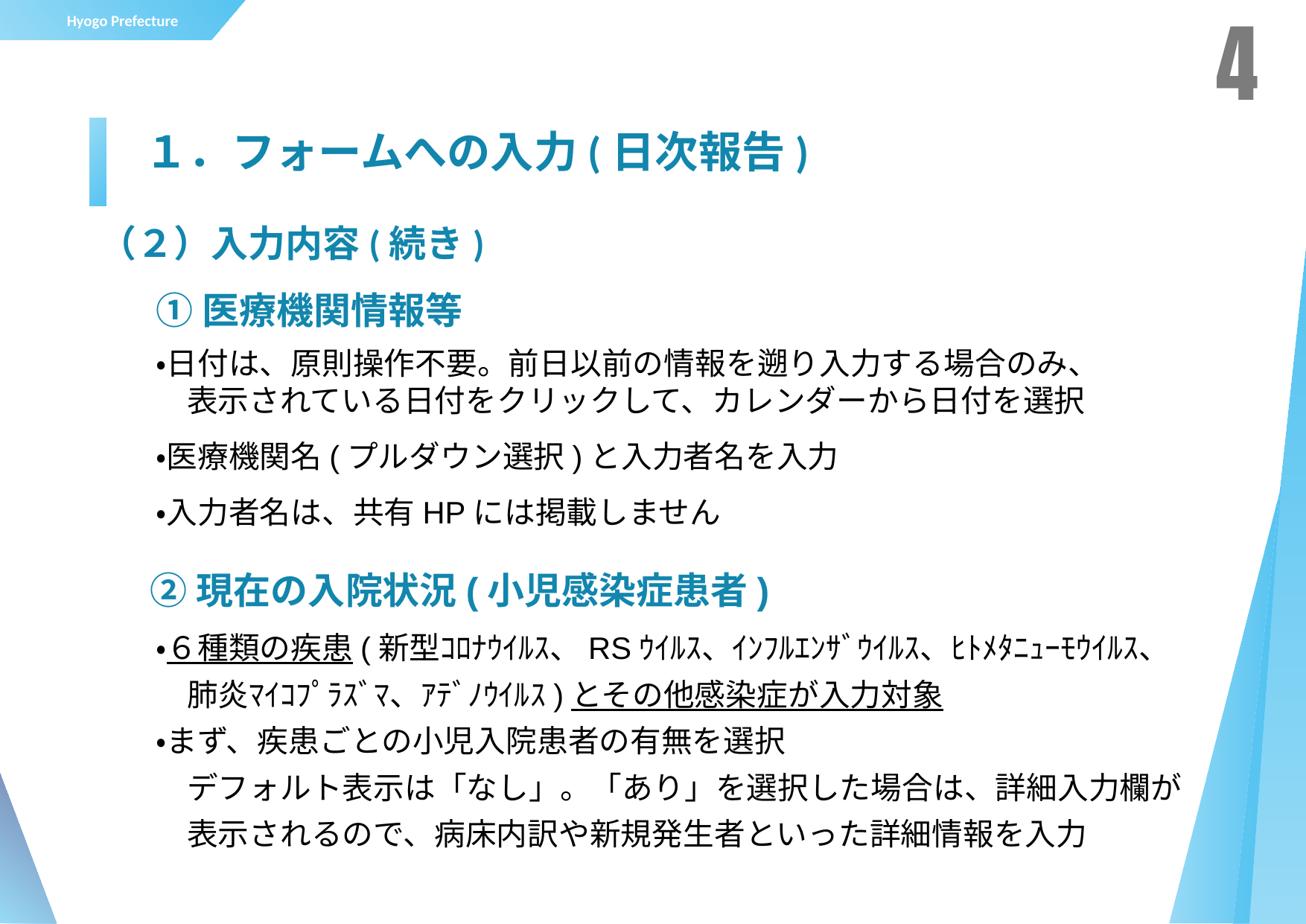

4

# １．フォームへの入力(日次報告)
（２）入力内容(続き)
①医療機関情報等
・日付は、原則操作不要。前日以前の情報を遡り入力する場合のみ、
　表示されている日付をクリックして、カレンダーから日付を選択
・医療機関名(プルダウン選択)と入力者名を入力
・入力者名は、共有HPには掲載しません
②現在の入院状況(小児感染症患者)
・６種類の疾患(新型ｺﾛﾅｳｲﾙｽ、RSｳｲﾙｽ、ｲﾝﾌﾙｴﾝｻﾞｳｲﾙｽ、ﾋﾄﾒﾀﾆｭｰﾓｳｲﾙｽ、
　肺炎ﾏｲｺﾌﾟﾗｽﾞﾏ、ｱﾃﾞﾉｳｲﾙｽ)とその他感染症が入力対象
・まず、疾患ごとの小児入院患者の有無を選択
　デフォルト表示は「なし」。「あり」を選択した場合は、詳細入力欄が
　表示されるので、病床内訳や新規発生者といった詳細情報を入力